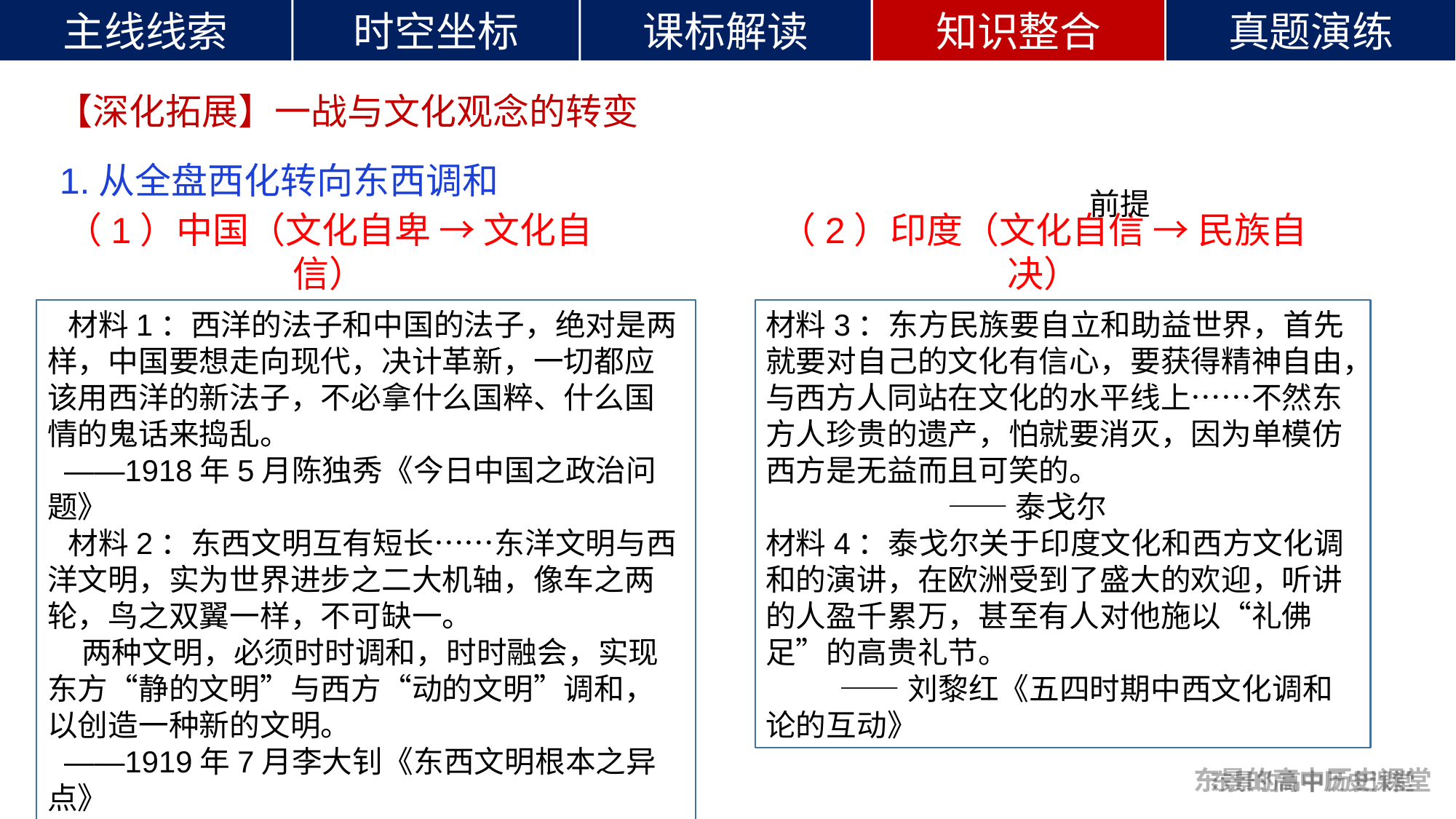

【深化拓展】一战与文化观念的转变
1.从全盘西化转向东西调和
前提
（1）中国（文化自卑 → 文化自信）
（2）印度（文化自信 → 民族自决）
  材料1：西洋的法子和中国的法子，绝对是两样，中国要想走向现代，决计革新，一切都应该用西洋的新法子，不必拿什么国粹、什么国情的鬼话来捣乱。
  ——1918年5月陈独秀《今日中国之政治问题》
  材料2：东西文明互有短长……东洋文明与西洋文明，实为世界进步之二大机轴，像车之两轮，鸟之双翼一样，不可缺一。
    两种文明，必须时时调和，时时融会，实现东方“静的文明”与西方“动的文明”调和，以创造一种新的文明。
  ——1919年7月李大钊《东西文明根本之异点》
材料3：东方民族要自立和助益世界，首先就要对自己的文化有信心，要获得精神自由，与西方人同站在文化的水平线上……不然东方人珍贵的遗产，怕就要消灭，因为单模仿西方是无益而且可笑的。
                           ——泰戈尔
材料4：泰戈尔关于印度文化和西方文化调和的演讲，在欧洲受到了盛大的欢迎，听讲的人盈千累万，甚至有人对他施以“礼佛足”的高贵礼节。
           ——刘黎红《五四时期中西文化调和论的互动》